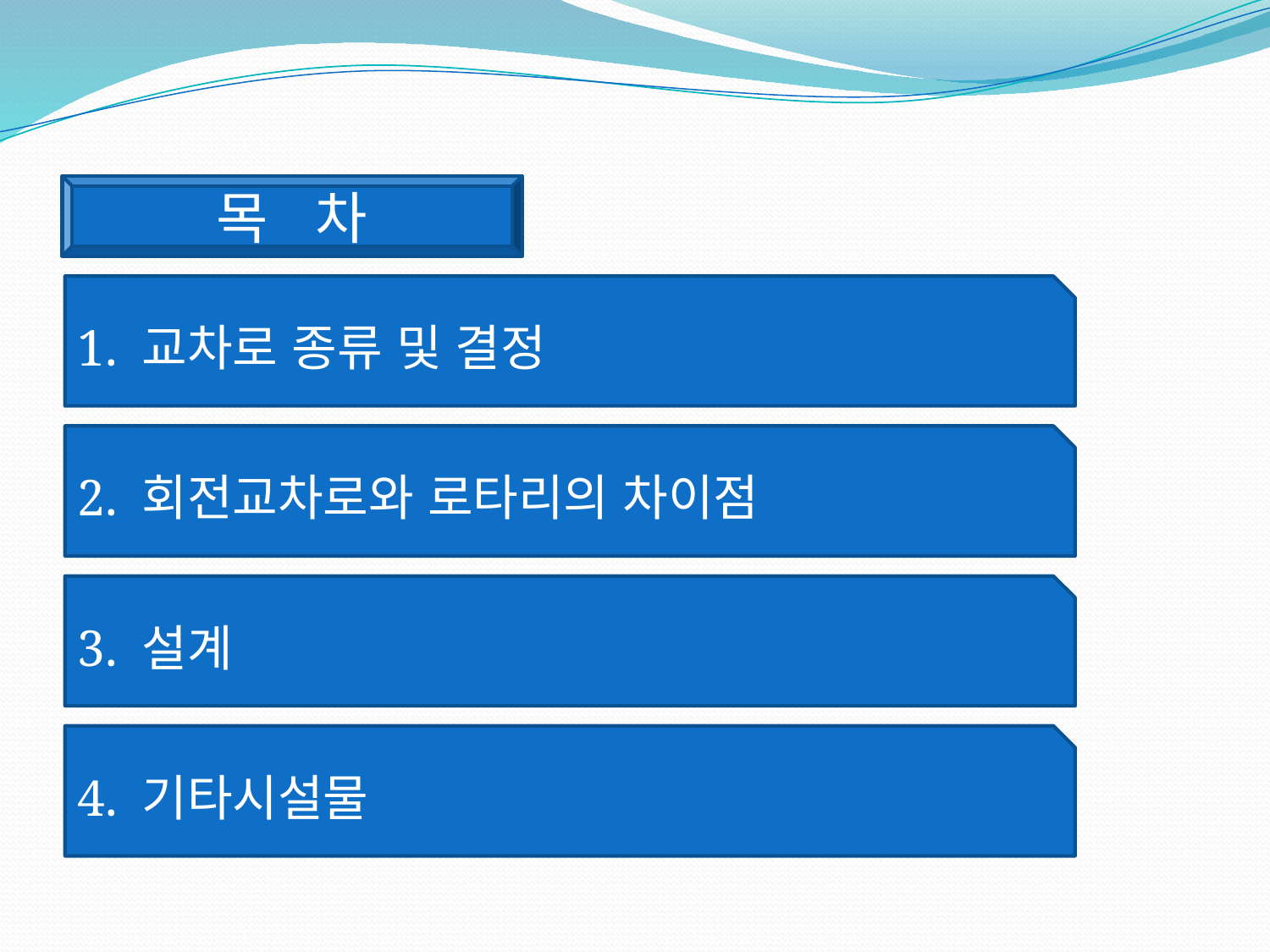

목   차
1. 교차로 종류 및 결정
2. 회전교차로와 로타리의 차이점
3. 설계
4. 기타시설물